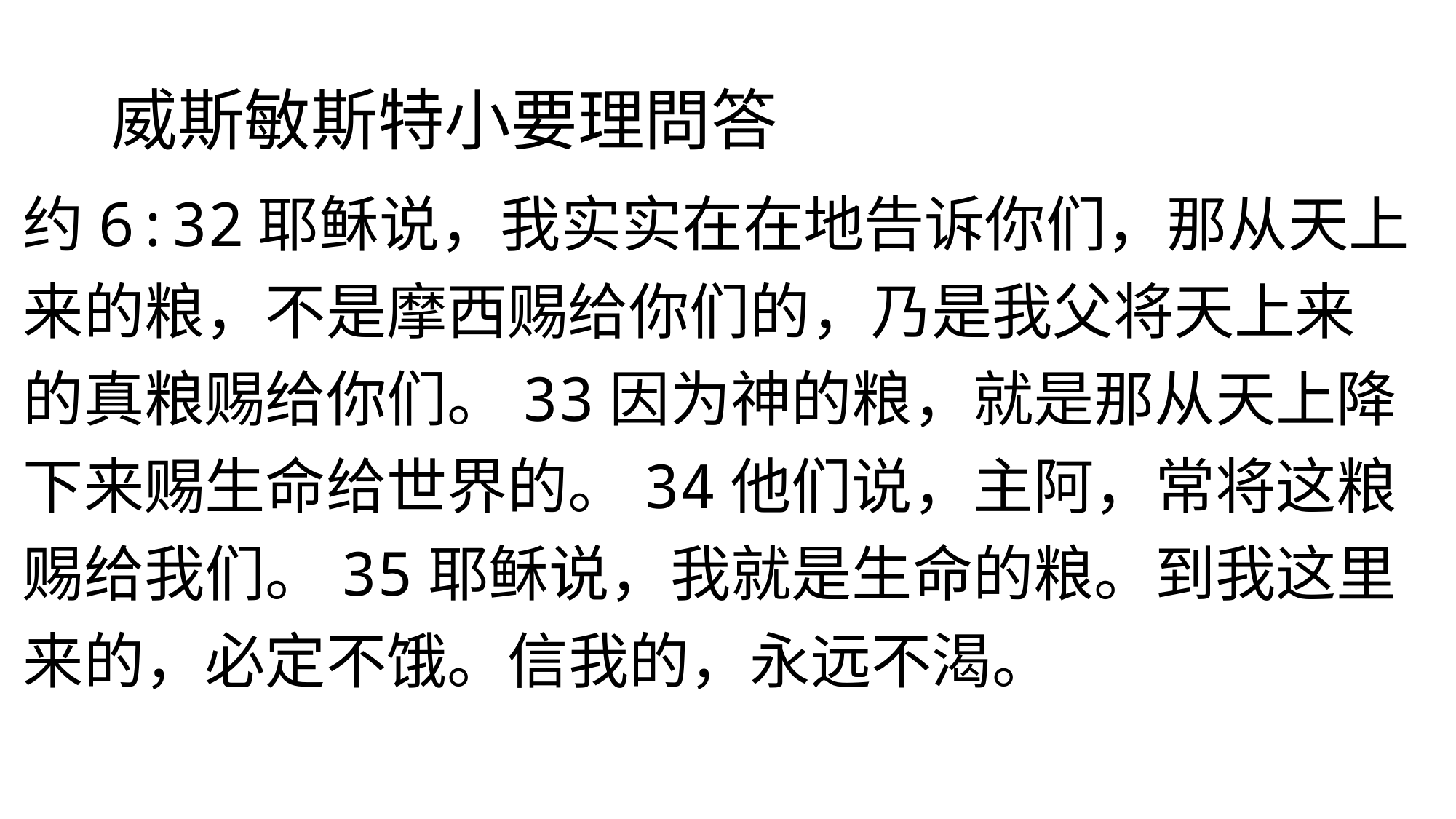

# 威斯敏斯特小要理問答
约6:32耶稣说，我实实在在地告诉你们，那从天上来的粮，不是摩西赐给你们的，乃是我父将天上来的真粮赐给你们。33因为神的粮，就是那从天上降下来赐生命给世界的。34他们说，主阿，常将这粮赐给我们。35耶稣说，我就是生命的粮。到我这里来的，必定不饿。信我的，永远不渴。